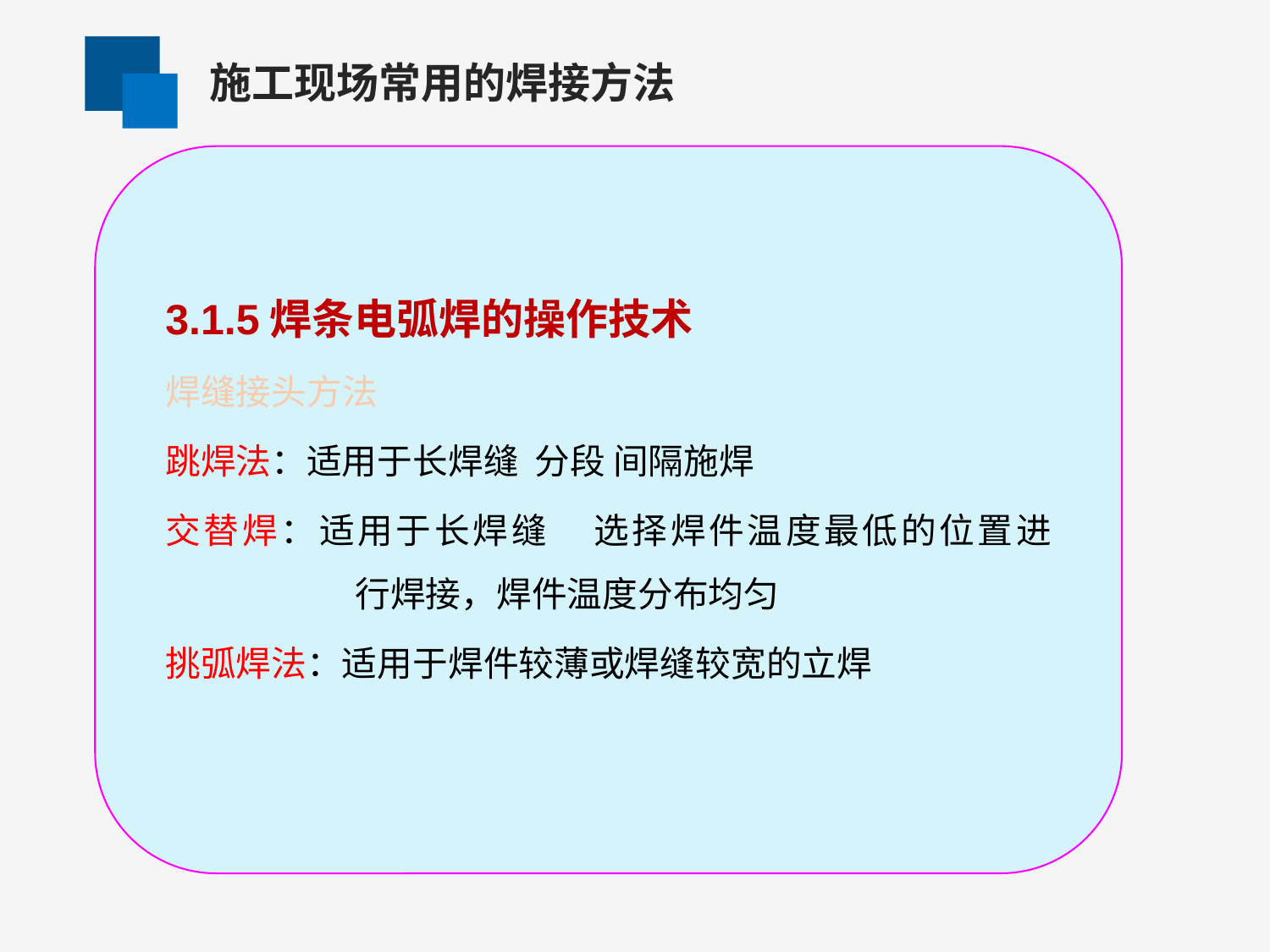

施工现场常用的焊接方法
3.1.5焊条电弧焊的操作技术
焊缝接头方法
跳焊法：适用于长焊缝  分段 间隔施焊
交替焊：适用于长焊缝    选择焊件温度最低的位置进	        行焊接，焊件温度分布均匀
挑弧焊法：适用于焊件较薄或焊缝较宽的立焊